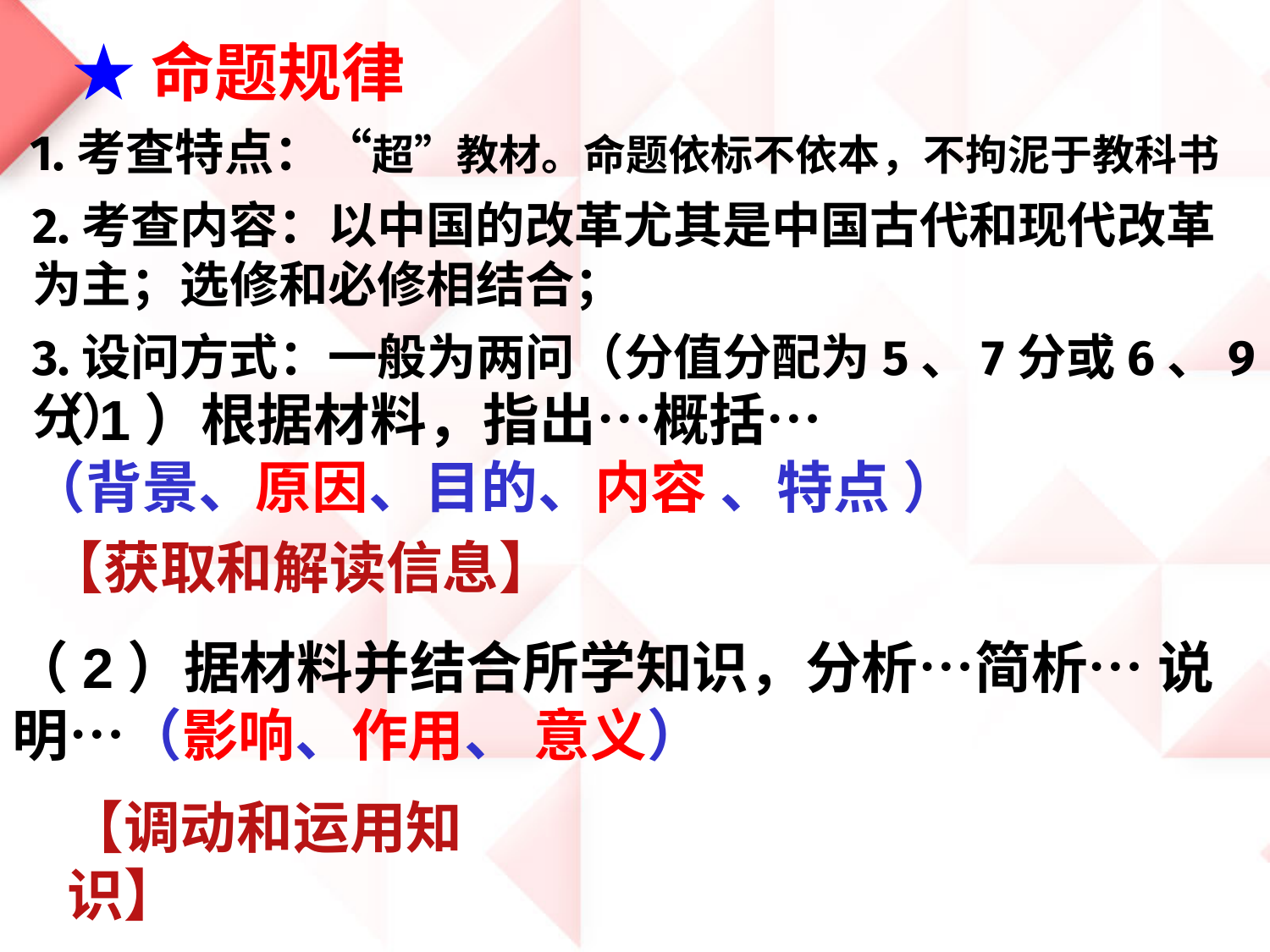

★命题规律

1.考查特点：“超”教材。命题依标不依本，不拘泥于教科书
2.考查内容：以中国的改革尤其是中国古代和现代改革为主；选修和必修相结合；
3.设问方式：一般为两问（分值分配为5、7分或6、9分）
（1）根据材料，指出…概括…
（背景、原因、目的、内容 、特点 ）
【获取和解读信息】
（2）据材料并结合所学知识，分析…简析… 说明…（影响、作用、 意义）
【调动和运用知识】